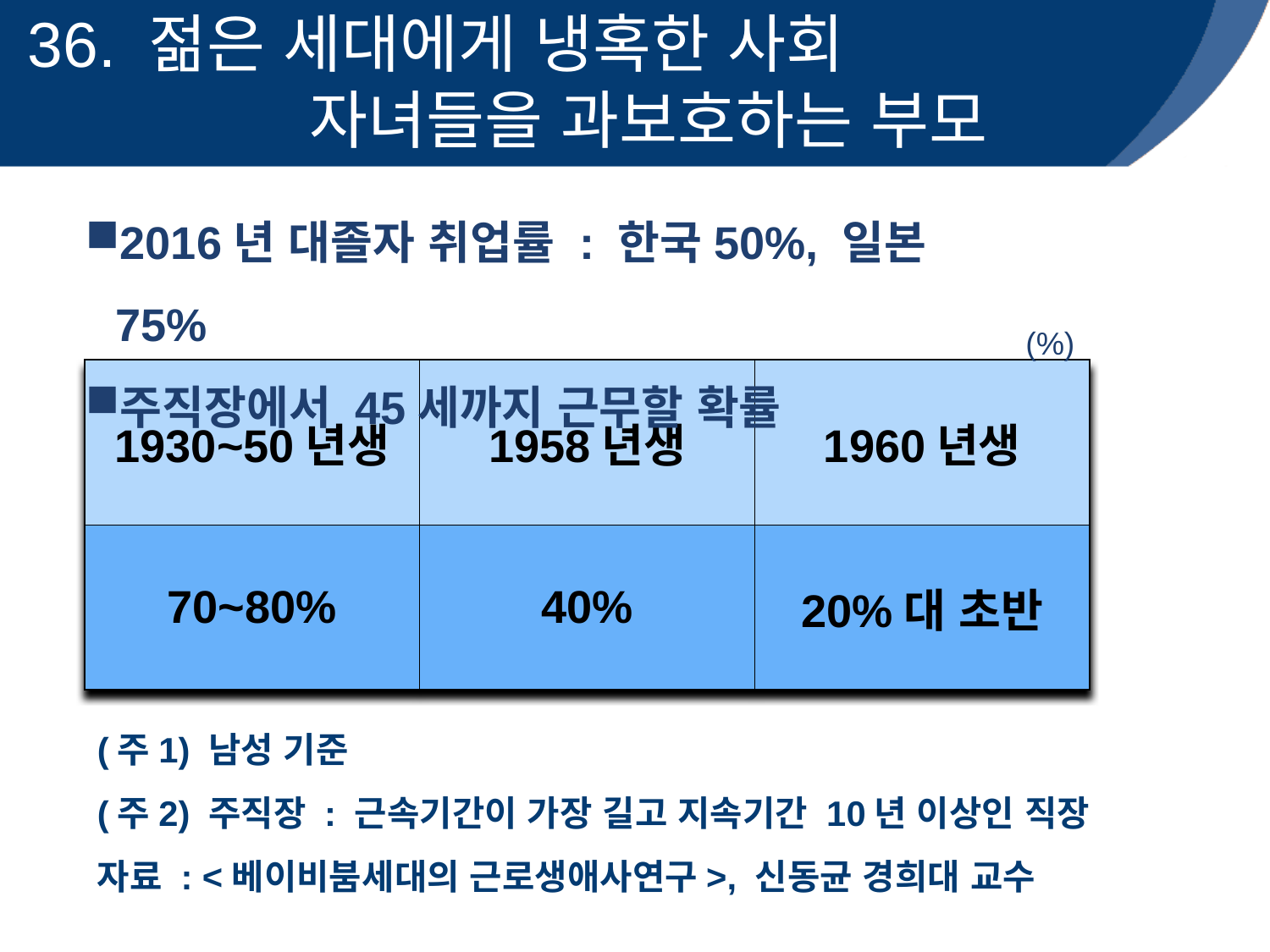

36. 젊은 세대에게 냉혹한 사회
               자녀들을 과보호하는 부모
2016년 대졸자 취업률 : 한국50%, 일본75%
주직장에서 45세까지 근무할 확률
(%)
| 1930~50년생 | 1958년생 | 1960년생 |
| --- | --- | --- |
| 70~80% | 40% | 20%대 초반 |
(주1) 남성 기준
(주2) 주직장 : 근속기간이 가장 길고 지속기간 10년 이상인 직장
자료 : <베이비붐세대의 근로생애사연구>, 신동균 경희대 교수